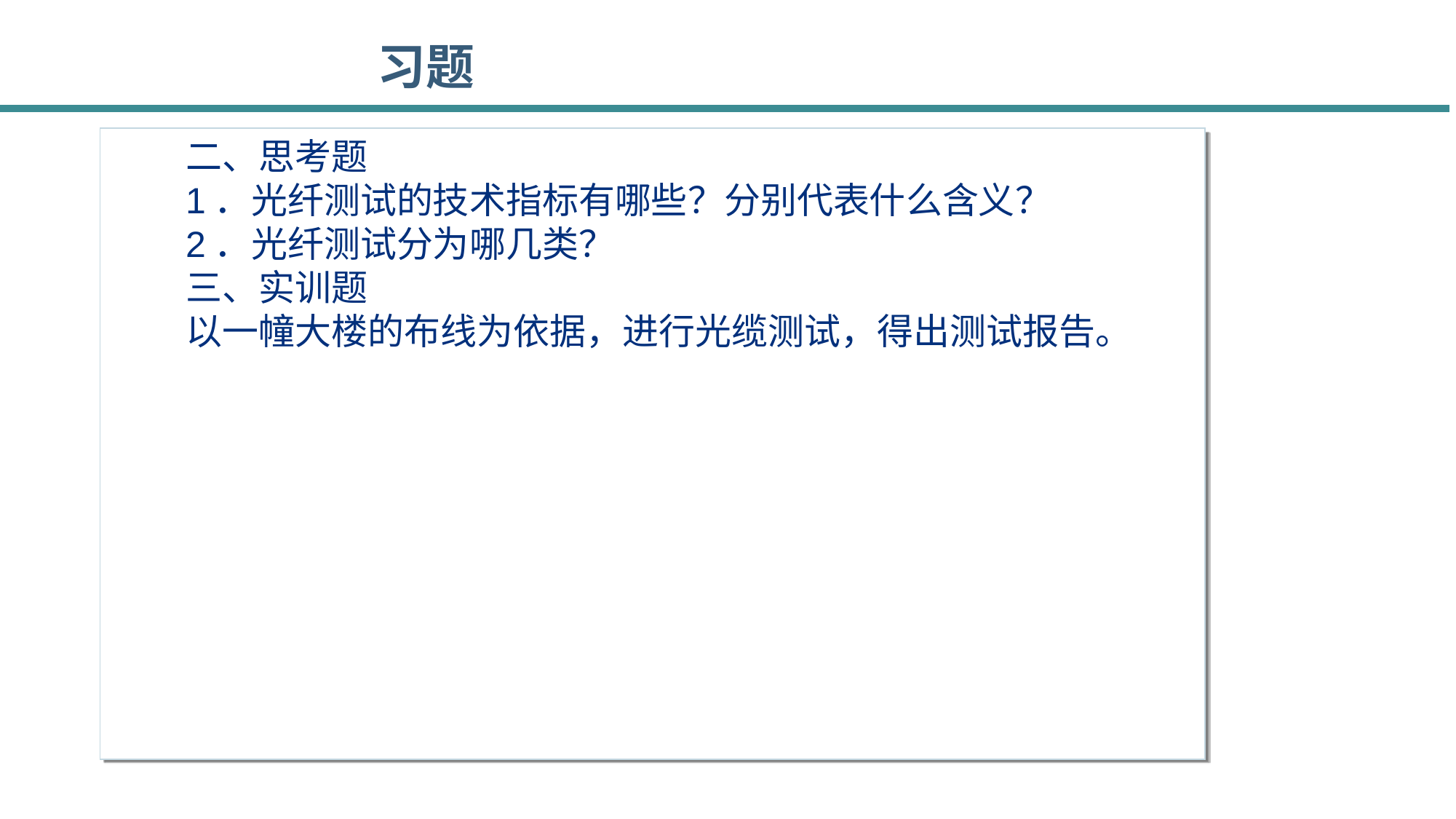

习题
二、思考题
1．光纤测试的技术指标有哪些？分别代表什么含义？
2．光纤测试分为哪几类？
三、实训题
以一幢大楼的布线为依据，进行光缆测试，得出测试报告。